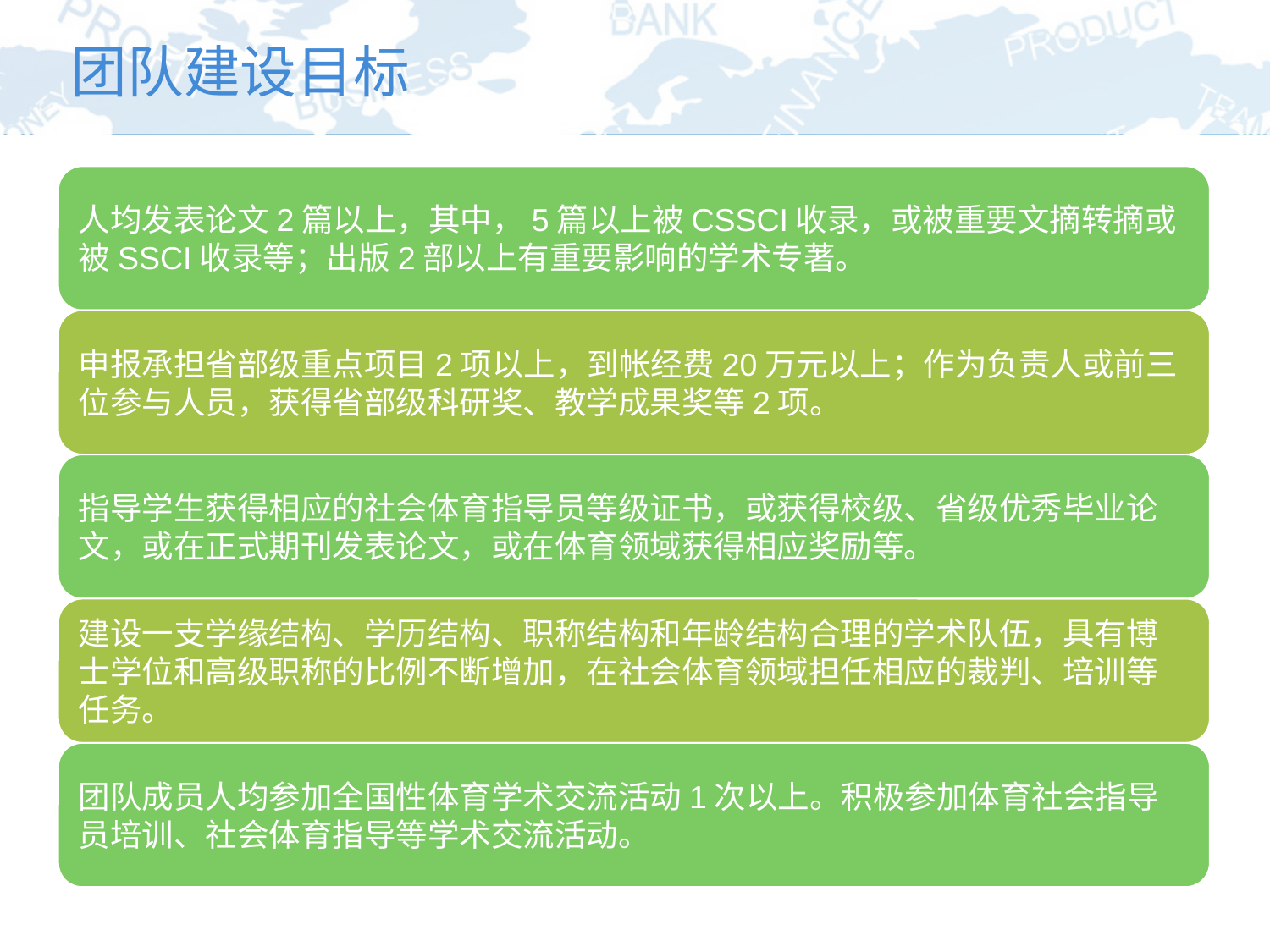

# 团队建设目标
人均发表论文2篇以上，其中，5篇以上被CSSCI收录，或被重要文摘转摘或被SSCI收录等；出版2部以上有重要影响的学术专著。
申报承担省部级重点项目2项以上，到帐经费20万元以上；作为负责人或前三位参与人员，获得省部级科研奖、教学成果奖等2项。
指导学生获得相应的社会体育指导员等级证书，或获得校级、省级优秀毕业论文，或在正式期刊发表论文，或在体育领域获得相应奖励等。
建设一支学缘结构、学历结构、职称结构和年龄结构合理的学术队伍，具有博士学位和高级职称的比例不断增加，在社会体育领域担任相应的裁判、培训等任务。
团队成员人均参加全国性体育学术交流活动1次以上。积极参加体育社会指导员培训、社会体育指导等学术交流活动。